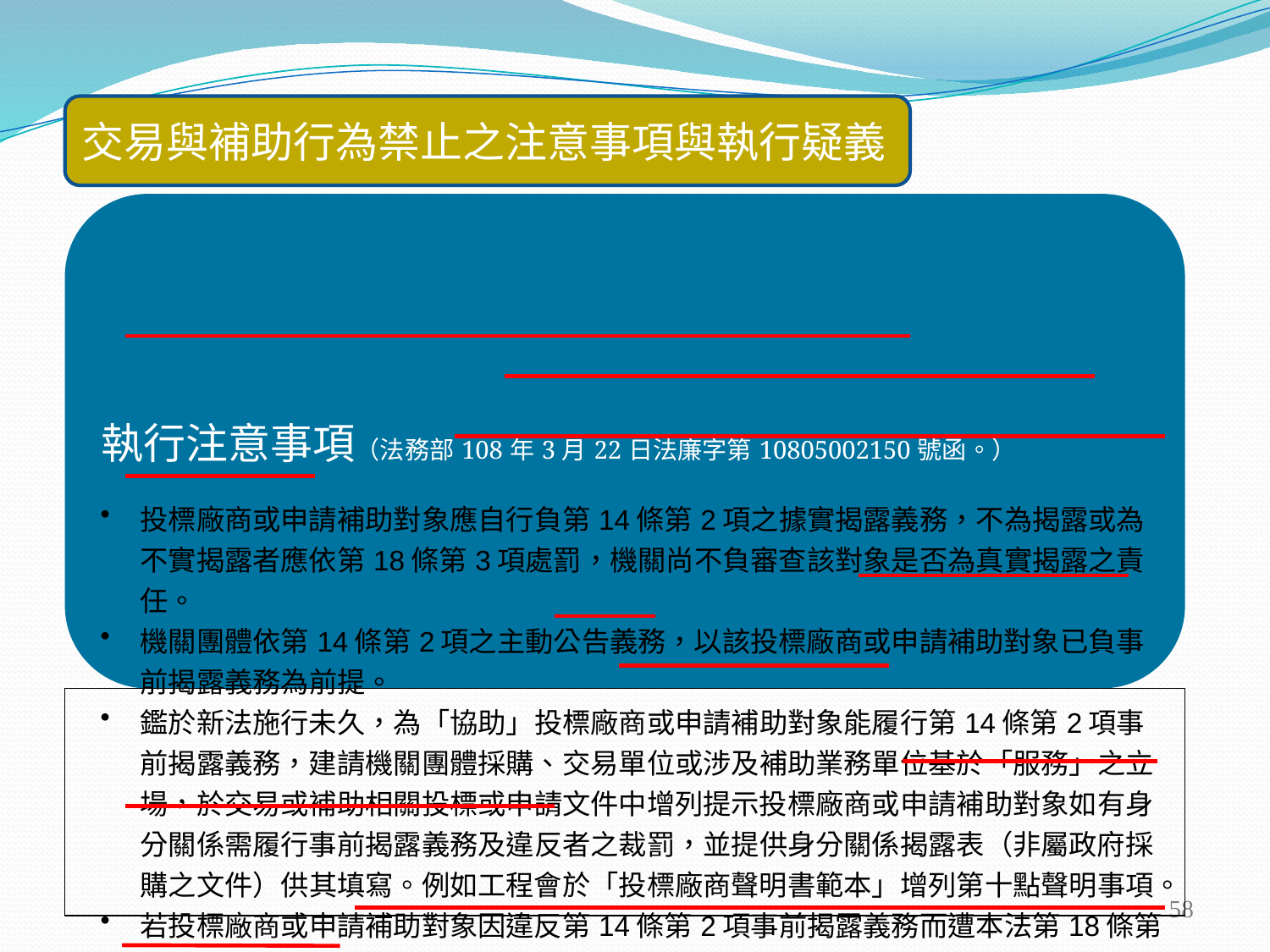

交易與補助行為禁止之注意事項與執行疑義
執行注意事項（法務部108年3月22日法廉字第10805002150號函。）
投標廠商或申請補助對象應自行負第14條第2項之據實揭露義務，不為揭露或為不實揭露者應依第18條第3項處罰，機關尚不負審查該對象是否為真實揭露之責任。
鑑於新法施行未久，為「協助」投標廠商或申請補助對象能履行第14條第2項事前揭露義務，建請機關團體採購、交易單位或涉及補助業務單位基於「服務」之立場，於交易或補助相關投標或申請文件中增列提示投標廠商或申請補助對象如有身分關係需履行事前揭露義務及違反者之裁罰，並提供身分關係揭露表（非屬政府採購之文件）供其填寫。例如工程會於「投標廠商聲明書範本」增列第十點聲明事項。
機關團體依第14條第2項之主動公告義務，以該投標廠商或申請補助對象已負事前揭露義務為前提。
58